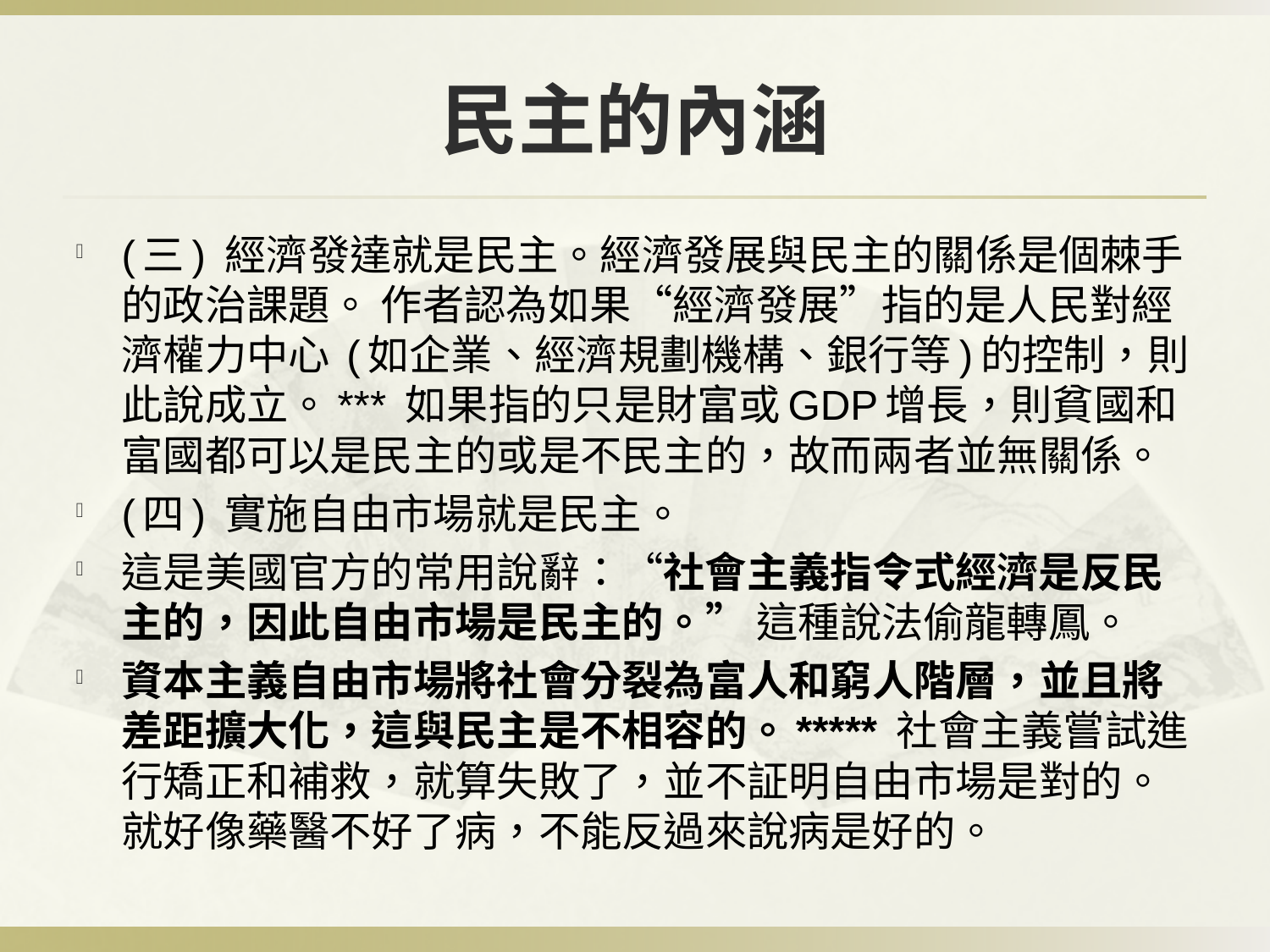

# 民主的內涵
(三) 經濟發達就是民主。經濟發展與民主的關係是個棘手的政治課題。 作者認為如果“經濟發展”指的是人民對經濟權力中心 (如企業、經濟規劃機構、銀行等)的控制，則此說成立。*** 如果指的只是財富或GDP增長，則貧國和富國都可以是民主的或是不民主的，故而兩者並無關係。
(四) 實施自由市場就是民主。
這是美國官方的常用說辭：“社會主義指令式經濟是反民主的，因此自由市場是民主的。” 這種說法偷龍轉鳳。
資本主義自由市場將社會分裂為富人和窮人階層，並且將差距擴大化，這與民主是不相容的。***** 社會主義嘗試進行矯正和補救，就算失敗了，並不証明自由市場是對的。就好像藥醫不好了病，不能反過來說病是好的。